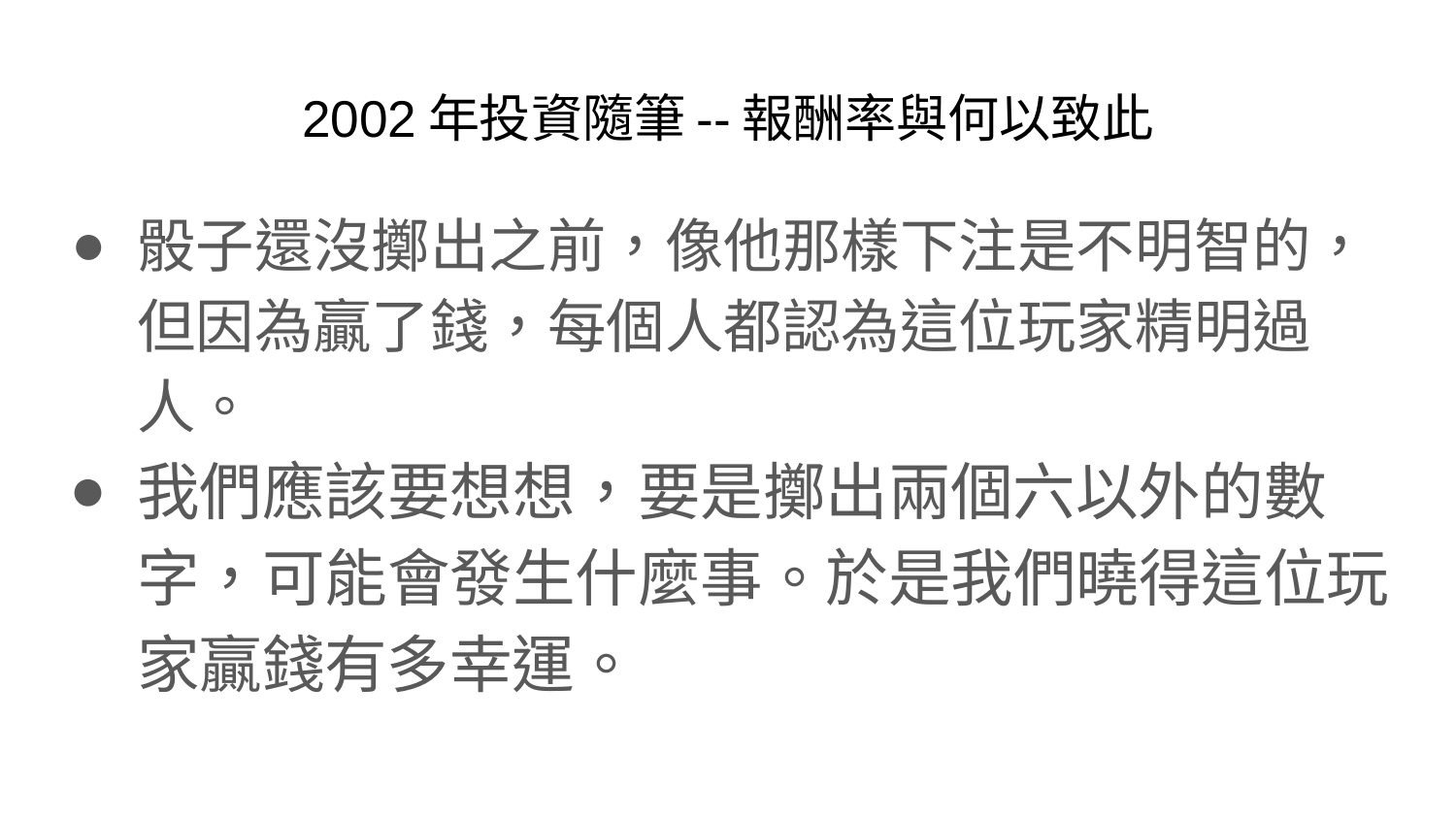

# 2002年投資隨筆--報酬率與何以致此

骰子還沒擲出之前，像他那樣下注是不明智的，但因為贏了錢，每個人都認為這位玩家精明過人。
我們應該要想想，要是擲出兩個六以外的數字，可能會發生什麼事。於是我們曉得這位玩家贏錢有多幸運。